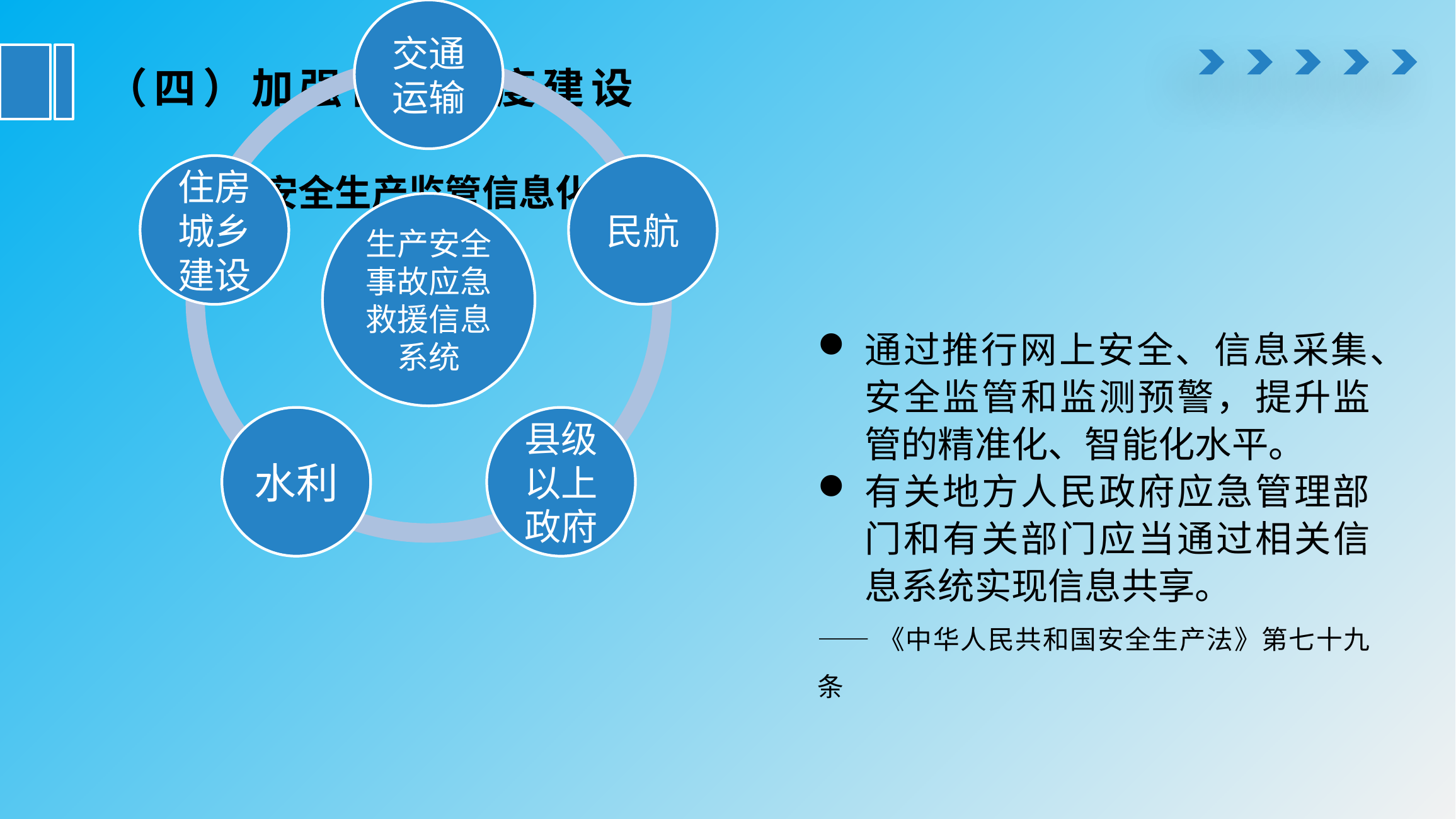

# （四）加强保障制度建设
         4.加强安全生产监管信息化建设

生产安全事故应急救援信息系统
交通运输
民航
县级以上政府
水利
住房城乡建设
通过推行网上安全、信息采集、安全监管和监测预警，提升监管的精准化、智能化水平。
有关地方人民政府应急管理部门和有关部门应当通过相关信息系统实现信息共享。
——《中华人民共和国安全生产法》第七十九条